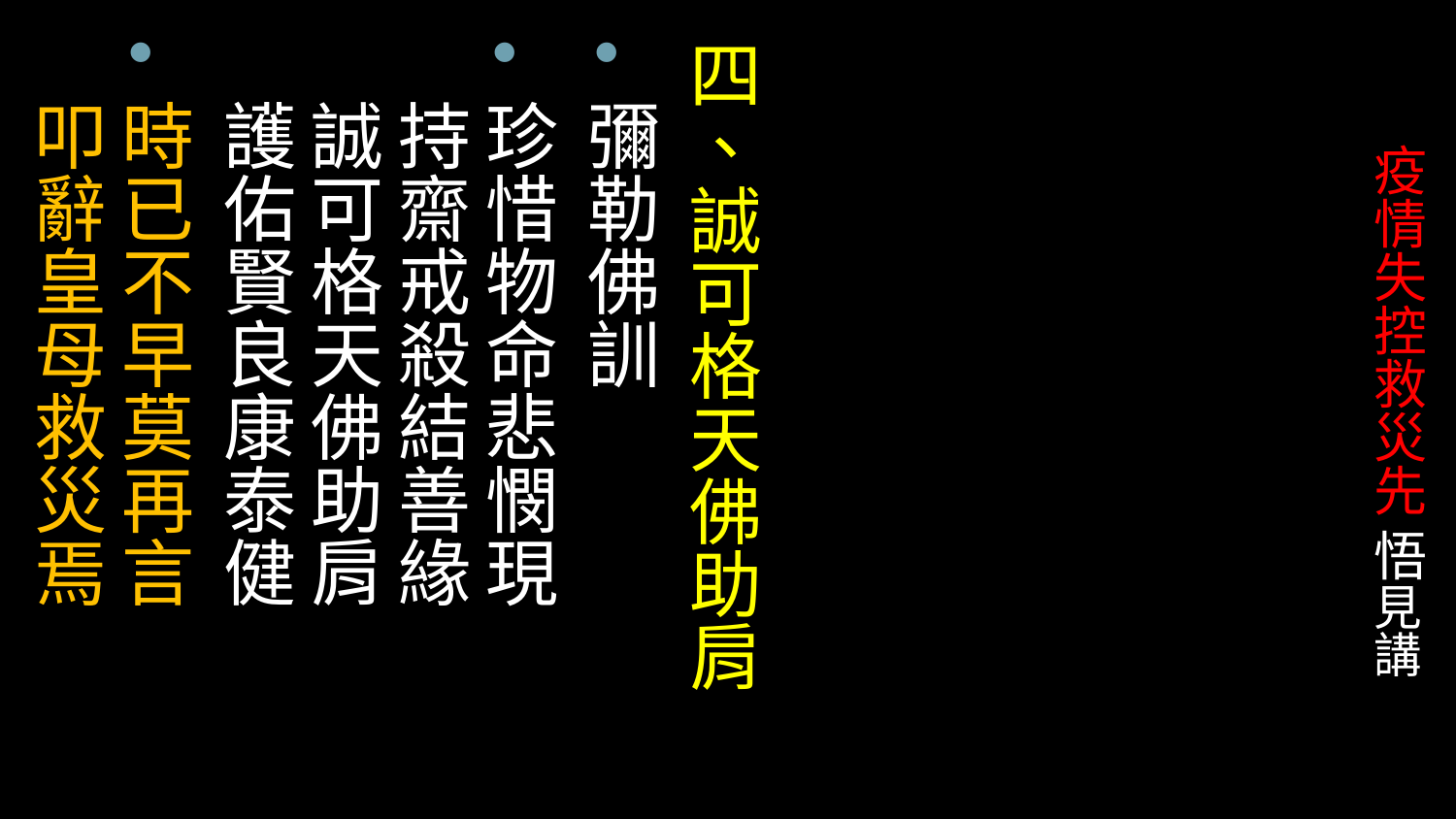

四、誠可格天佛助肩
彌勒佛訓
珍惜物命悲憫現         持齋戒殺結善緣       誠可格天佛助肩         護佑賢良康泰健
時已不早莫再言         叩辭皇母救災焉
# 疫情失控救災先 悟見講